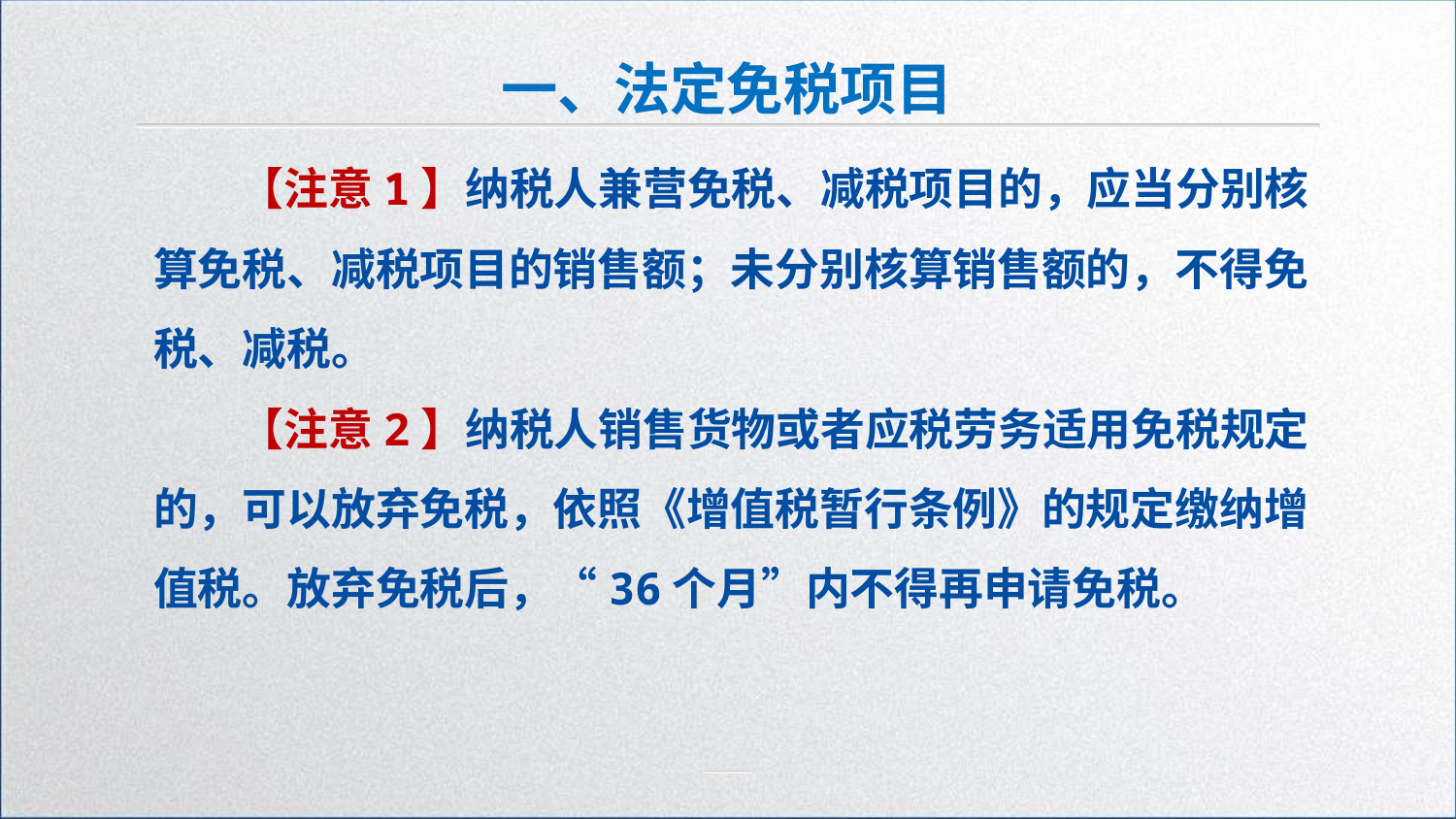

一、法定免税项目
【注意1】纳税人兼营免税、减税项目的，应当分别核算免税、减税项目的销售额；未分别核算销售额的，不得免税、减税。
【注意2】纳税人销售货物或者应税劳务适用免税规定的，可以放弃免税，依照《增值税暂行条例》的规定缴纳增值税。放弃免税后，“36个月”内不得再申请免税。